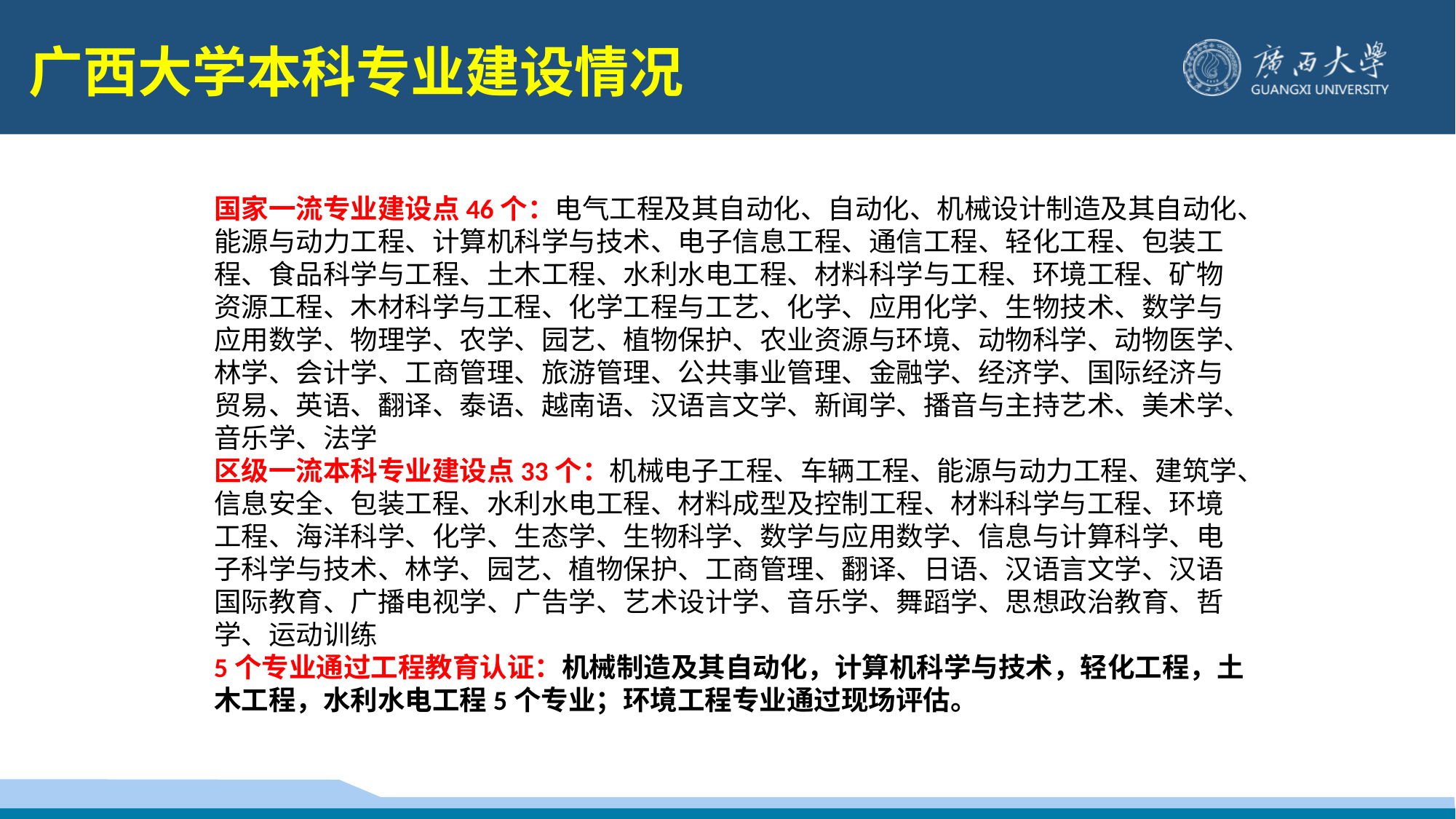

广西大学本科专业建设情况
国家一流专业建设点46个：电气工程及其自动化、自动化、机械设计制造及其自动化、能源与动力工程、计算机科学与技术、电子信息工程、通信工程、轻化工程、包装工程、食品科学与工程、土木工程、水利水电工程、材料科学与工程、环境工程、矿物资源工程、木材科学与工程、化学工程与工艺、化学、应用化学、生物技术、数学与应用数学、物理学、农学、园艺、植物保护、农业资源与环境、动物科学、动物医学、林学、会计学、工商管理、旅游管理、公共事业管理、金融学、经济学、国际经济与贸易、英语、翻译、泰语、越南语、汉语言文学、新闻学、播音与主持艺术、美术学、音乐学、法学
区级一流本科专业建设点33个：机械电子工程、车辆工程、能源与动力工程、建筑学、信息安全、包装工程、水利水电工程、材料成型及控制工程、材料科学与工程、环境工程、海洋科学、化学、生态学、生物科学、数学与应用数学、信息与计算科学、电子科学与技术、林学、园艺、植物保护、工商管理、翻译、日语、汉语言文学、汉语国际教育、广播电视学、广告学、艺术设计学、音乐学、舞蹈学、思想政治教育、哲学、运动训练
5个专业通过工程教育认证：机械制造及其自动化，计算机科学与技术，轻化工程，土木工程，水利水电工程5个专业；环境工程专业通过现场评估。